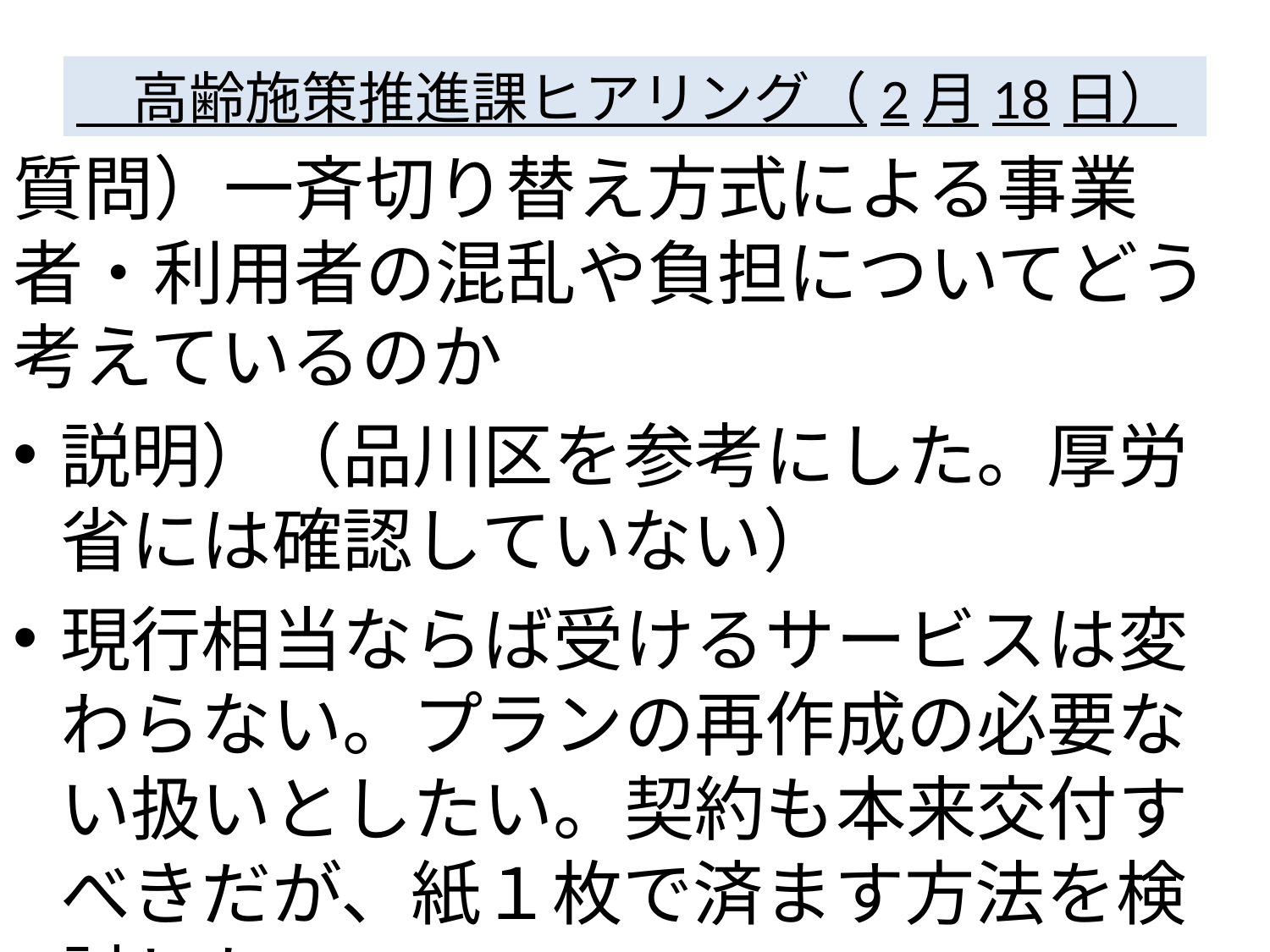

高齢施策推進課ヒアリング（2月18日）
質問）一斉切り替え方式による事業者・利用者の混乱や負担についてどう考えているのか
説明）（品川区を参考にした。厚労省には確認していない）
現行相当ならば受けるサービスは変わらない。プランの再作成の必要ない扱いとしたい。契約も本来交付すべきだが、紙１枚で済ます方法を検討したい